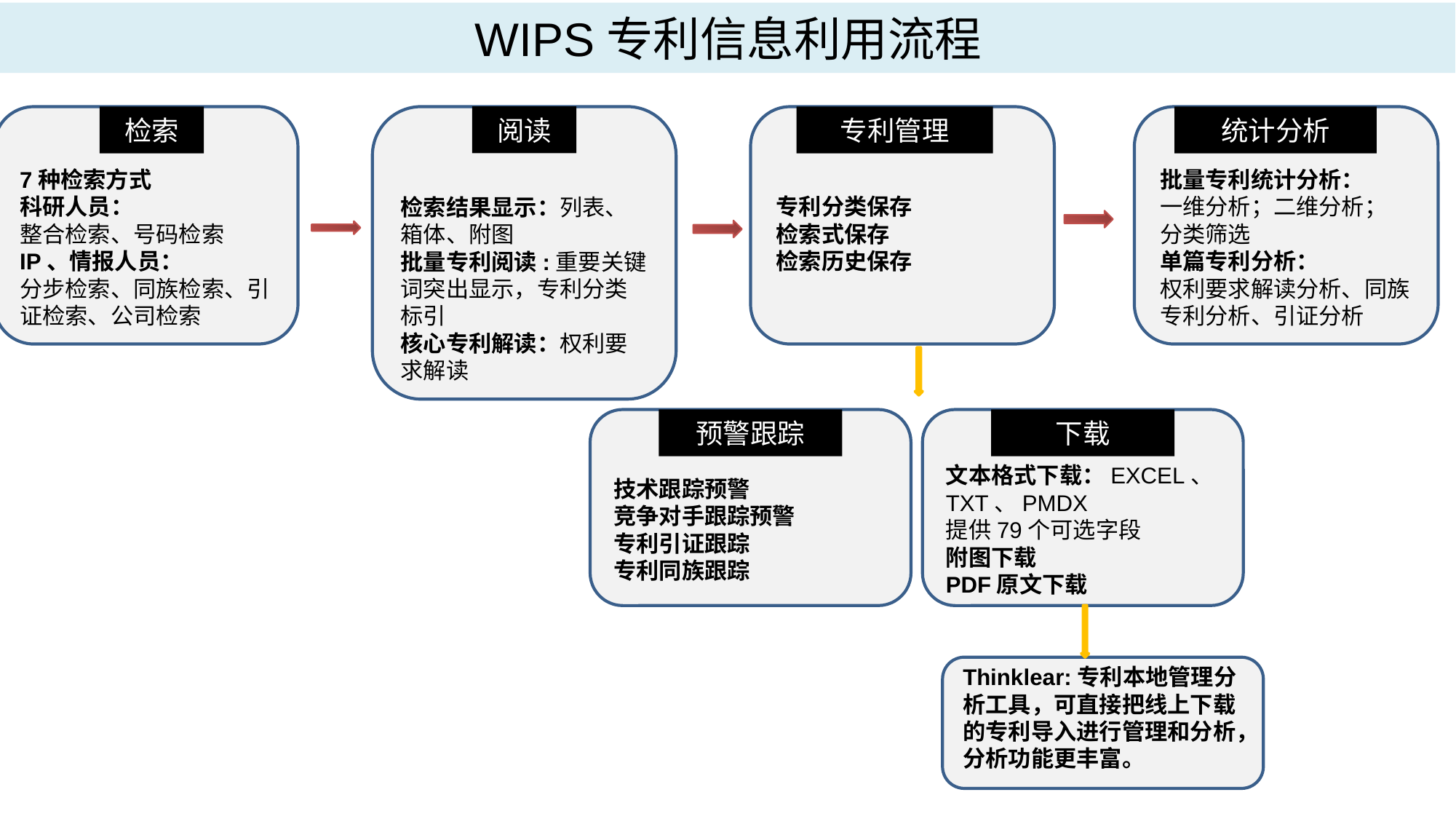

WIPS专利信息利用流程
阅读

检索结果显示：列表、箱体、附图
批量专利阅读:重要关键词突出显示，专利分类标引
核心专利解读：权利要求解读

7种检索方式
科研人员：
整合检索、号码检索
IP、情报人员：
分步检索、同族检索、引证检索、公司检索

检索

专利分类保存
检索式保存
检索历史保存

专利管理

批量专利统计分析：
一维分析；二维分析；
分类筛选
单篇专利分析：
权利要求解读分析、同族专利分析、引证分析

统计分析

技术跟踪预警
竞争对手跟踪预警
专利引证跟踪
专利同族跟踪

预警跟踪

文本格式下载：EXCEL、TXT、PMDX
提供79个可选字段
附图下载
PDF原文下载

下载

Thinklear:专利本地管理分析工具，可直接把线上下载的专利导入进行管理和分析，分析功能更丰富。